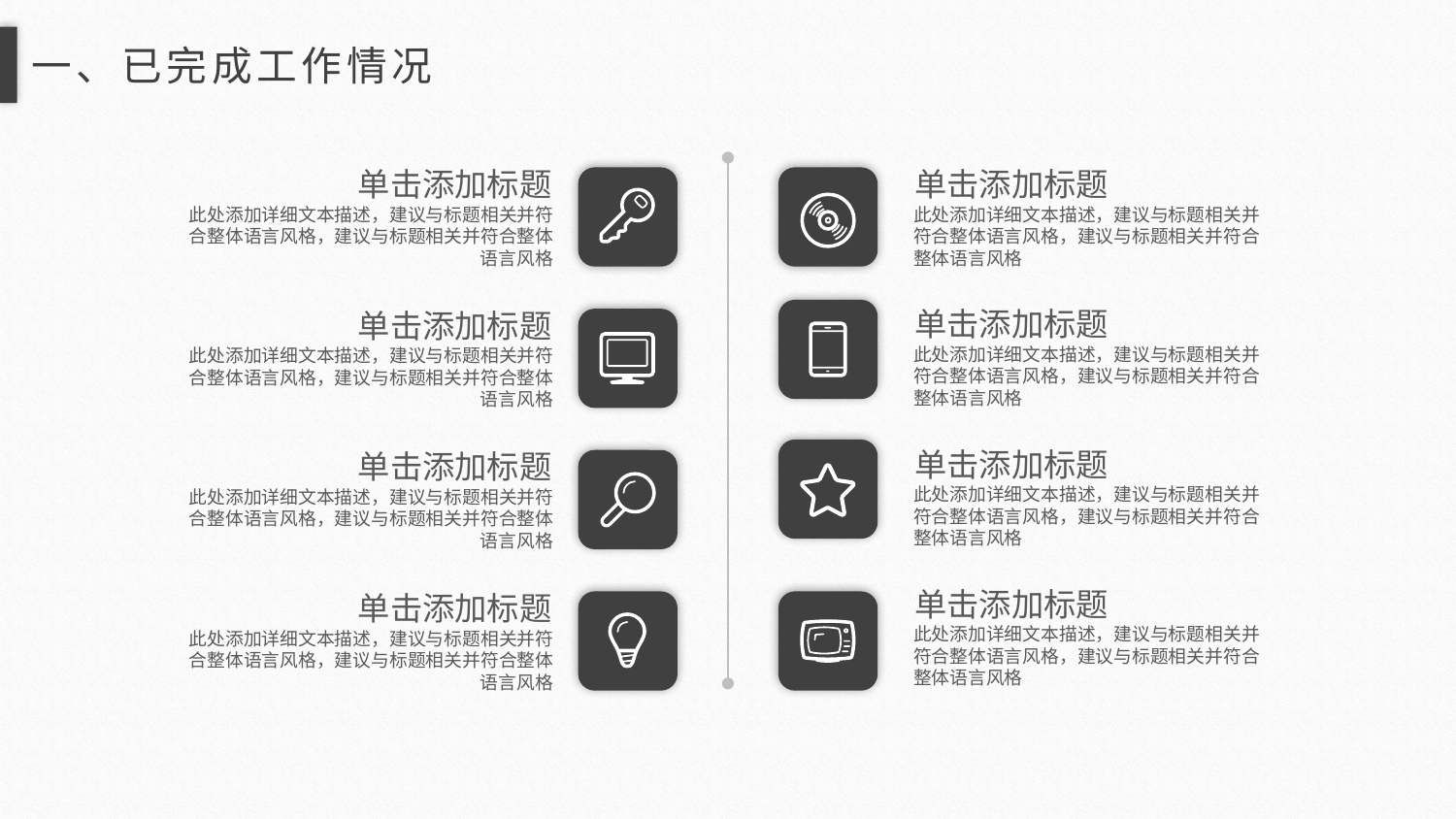

一、已完成工作情况
单击添加标题
单击添加标题

此处添加详细文本描述，建议与标题相关并符合整体语言风格，建议与标题相关并符合整体语言风格
此处添加详细文本描述，建议与标题相关并符合整体语言风格，建议与标题相关并符合整体语言风格
单击添加标题
单击添加标题

此处添加详细文本描述，建议与标题相关并符合整体语言风格，建议与标题相关并符合整体语言风格
此处添加详细文本描述，建议与标题相关并符合整体语言风格，建议与标题相关并符合整体语言风格
单击添加标题

单击添加标题

此处添加详细文本描述，建议与标题相关并符合整体语言风格，建议与标题相关并符合整体语言风格
此处添加详细文本描述，建议与标题相关并符合整体语言风格，建议与标题相关并符合整体语言风格
单击添加标题
单击添加标题

此处添加详细文本描述，建议与标题相关并符合整体语言风格，建议与标题相关并符合整体语言风格

此处添加详细文本描述，建议与标题相关并符合整体语言风格，建议与标题相关并符合整体语言风格